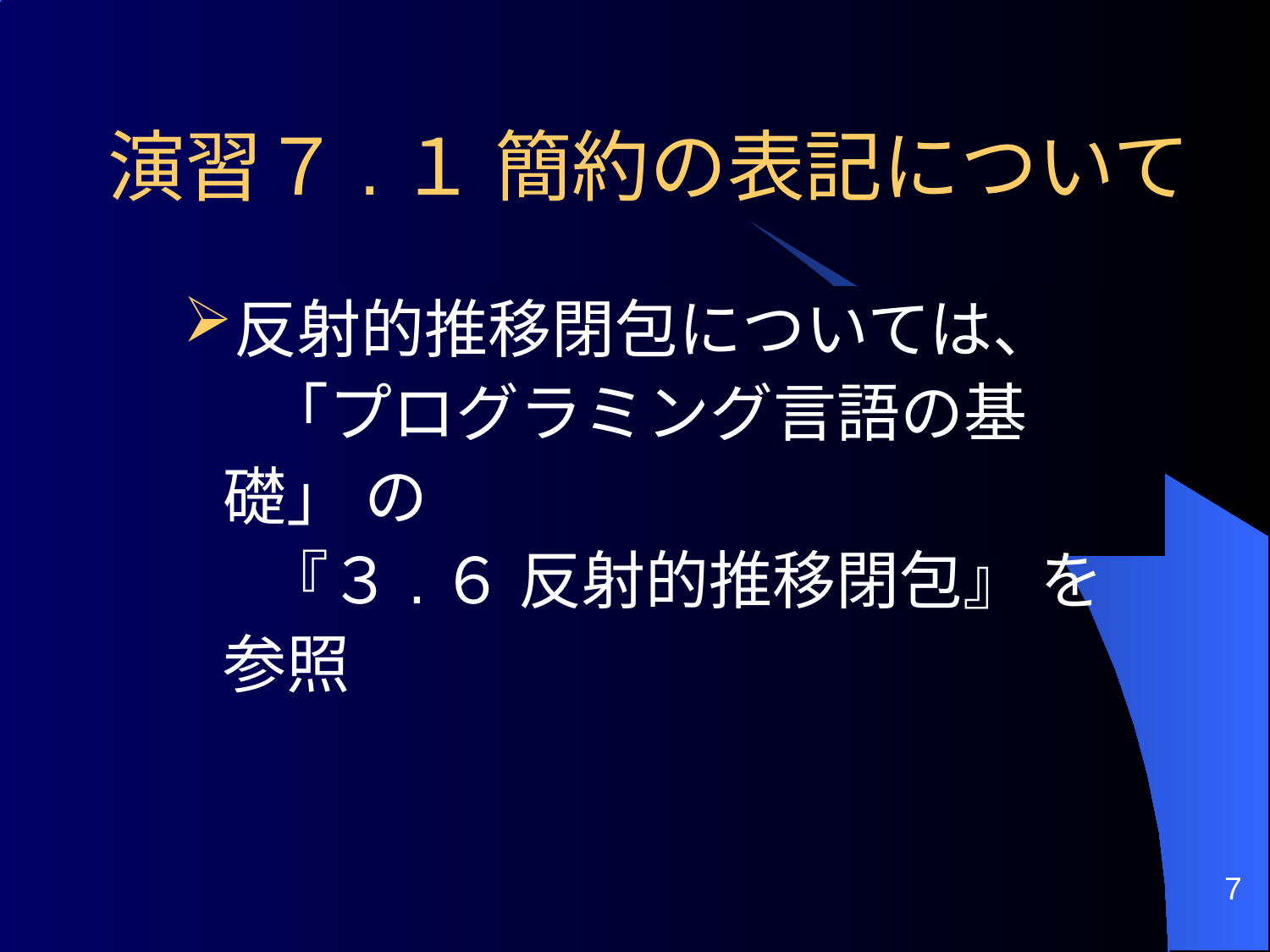

# 演習７.１ 簡約の表記について
反射的推移閉包については、
   「プログラミング言語の基礎」 の
   『３.６ 反射的推移閉包』 を参照

7